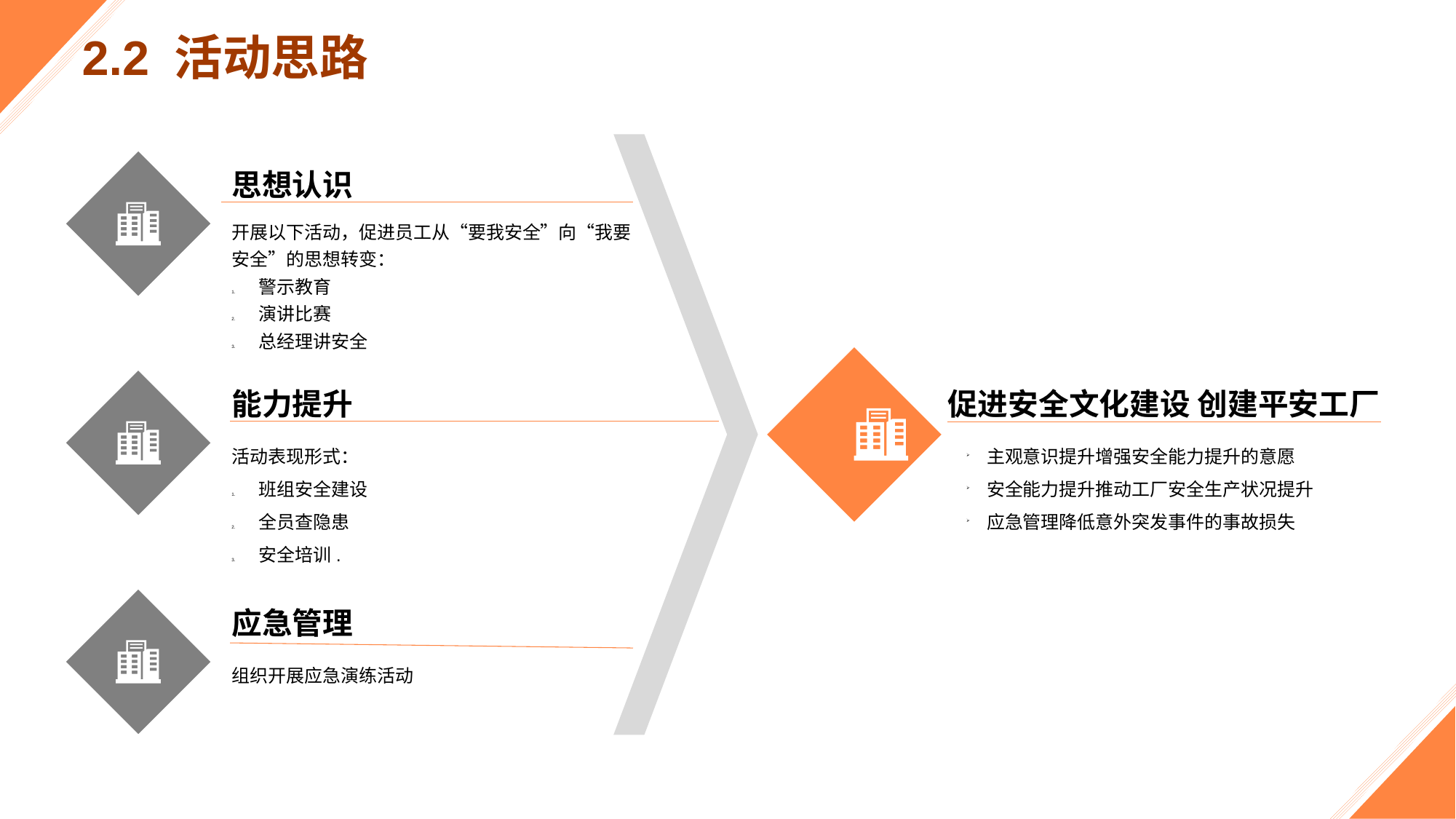

2.2 活动思路

思想认识
开展以下活动，促进员工从“要我安全”向“我要安全”的思想转变：
警示教育
演讲比赛
总经理讲安全

能力提升
活动表现形式：
班组安全建设
全员查隐患
安全培训.
促进安全文化建设 创建平安工厂
主观意识提升增强安全能力提升的意愿
安全能力提升推动工厂安全生产状况提升
应急管理降低意外突发事件的事故损失

应急管理
组织开展应急演练活动